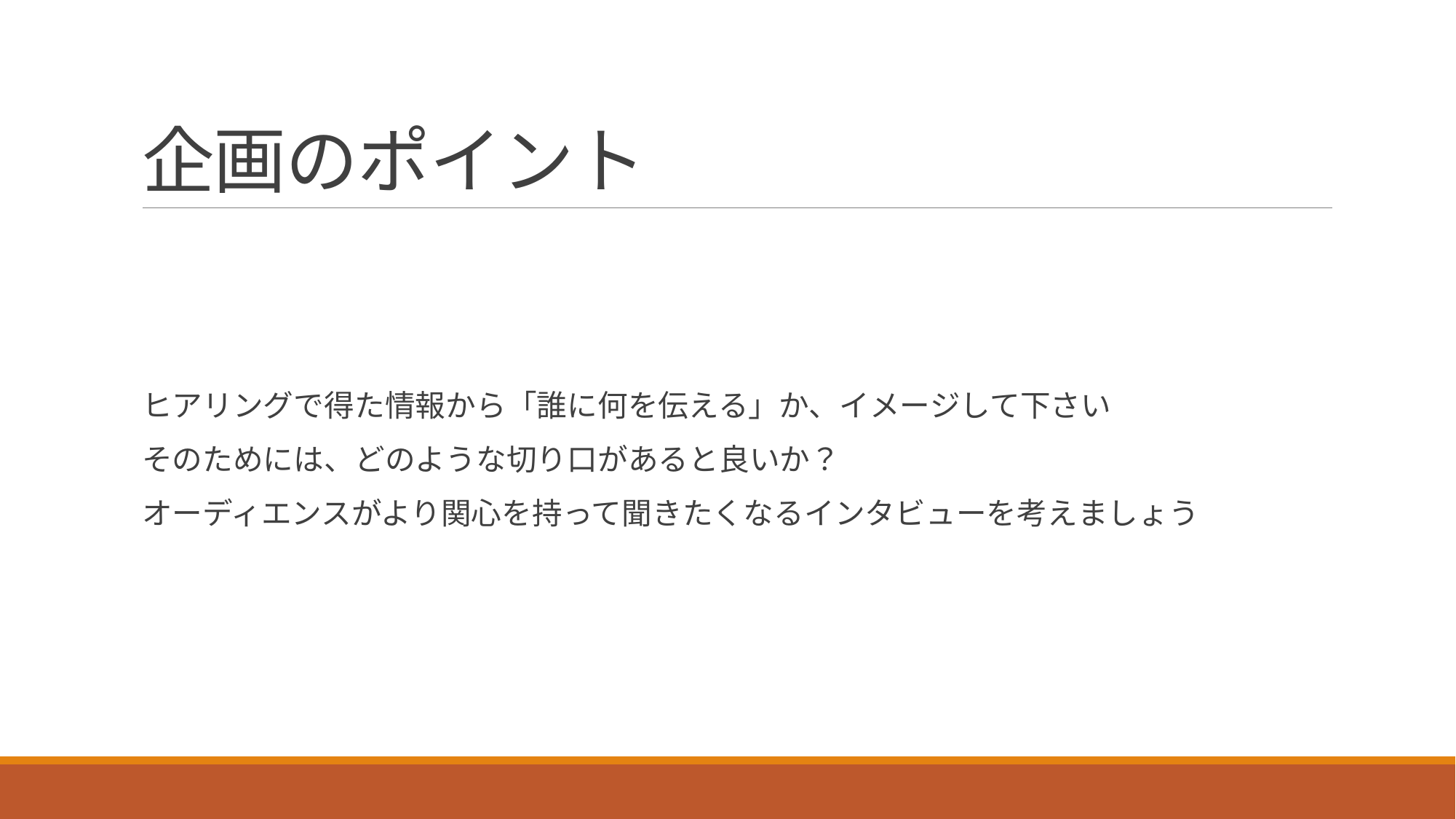

# 企画のポイント
ヒアリングで得た情報から「誰に何を伝える」か、イメージして下さい
そのためには、どのような切り口があると良いか？
オーディエンスがより関心を持って聞きたくなるインタビューを考えましょう